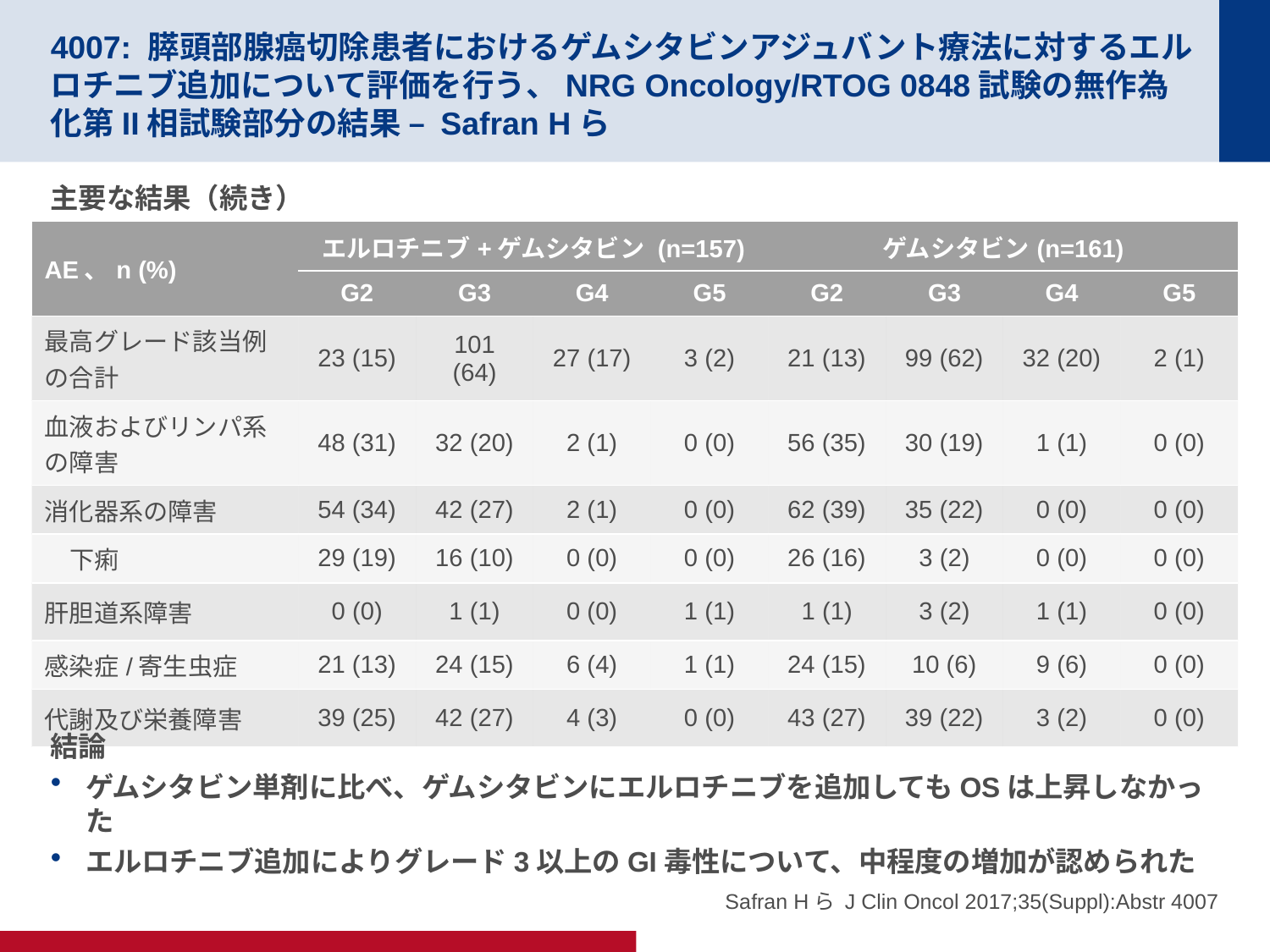

# 4007: 膵頭部腺癌切除患者におけるゲムシタビンアジュバント療法に対するエルロチニブ追加について評価を行う、NRG Oncology/RTOG 0848試験の無作為化第II相試験部分の結果 – Safran Hら
主要な結果（続き）
| AE、n (%) | エルロチニブ+ゲムシタビン (n=157) |  |  |  | ゲムシタビン(n=161) |  |  |  |
| --- | --- | --- | --- | --- | --- | --- | --- | --- |
|  | G2 | G3 | G4 | G5 | G2 | G3 | G4 | G5 |
| 最高グレード該当例の合計 | 23 (15) | 101 (64) | 27 (17) | 3 (2) | 21 (13) | 99 (62) | 32 (20) | 2 (1) |
| 血液およびリンパ系の障害 | 48 (31) | 32 (20) | 2 (1) | 0 (0) | 56 (35) | 30 (19) | 1 (1) | 0 (0) |
| 消化器系の障害 | 54 (34) | 42 (27) | 2 (1) | 0 (0) | 62 (39) | 35 (22) | 0 (0) | 0 (0) |
| 下痢 | 29 (19) | 16 (10) | 0 (0) | 0 (0) | 26 (16) | 3 (2) | 0 (0) | 0 (0) |
| 肝胆道系障害 | 0 (0) | 1 (1) | 0 (0) | 1 (1) | 1 (1) | 3 (2) | 1 (1) | 0 (0) |
| 感染症/寄生虫症 | 21 (13) | 24 (15) | 6 (4) | 1 (1) | 24 (15) | 10 (6) | 9 (6) | 0 (0) |
| 代謝及び栄養障害 | 39 (25) | 42 (27) | 4 (3) | 0 (0) | 43 (27) | 39 (22) | 3 (2) | 0 (0) |
結論
ゲムシタビン単剤に比べ、ゲムシタビンにエルロチニブを追加してもOSは上昇しなかった
エルロチニブ追加によりグレード3以上のGI毒性について、中程度の増加が認められた
Safran Hら J Clin Oncol 2017;35(Suppl):Abstr 4007